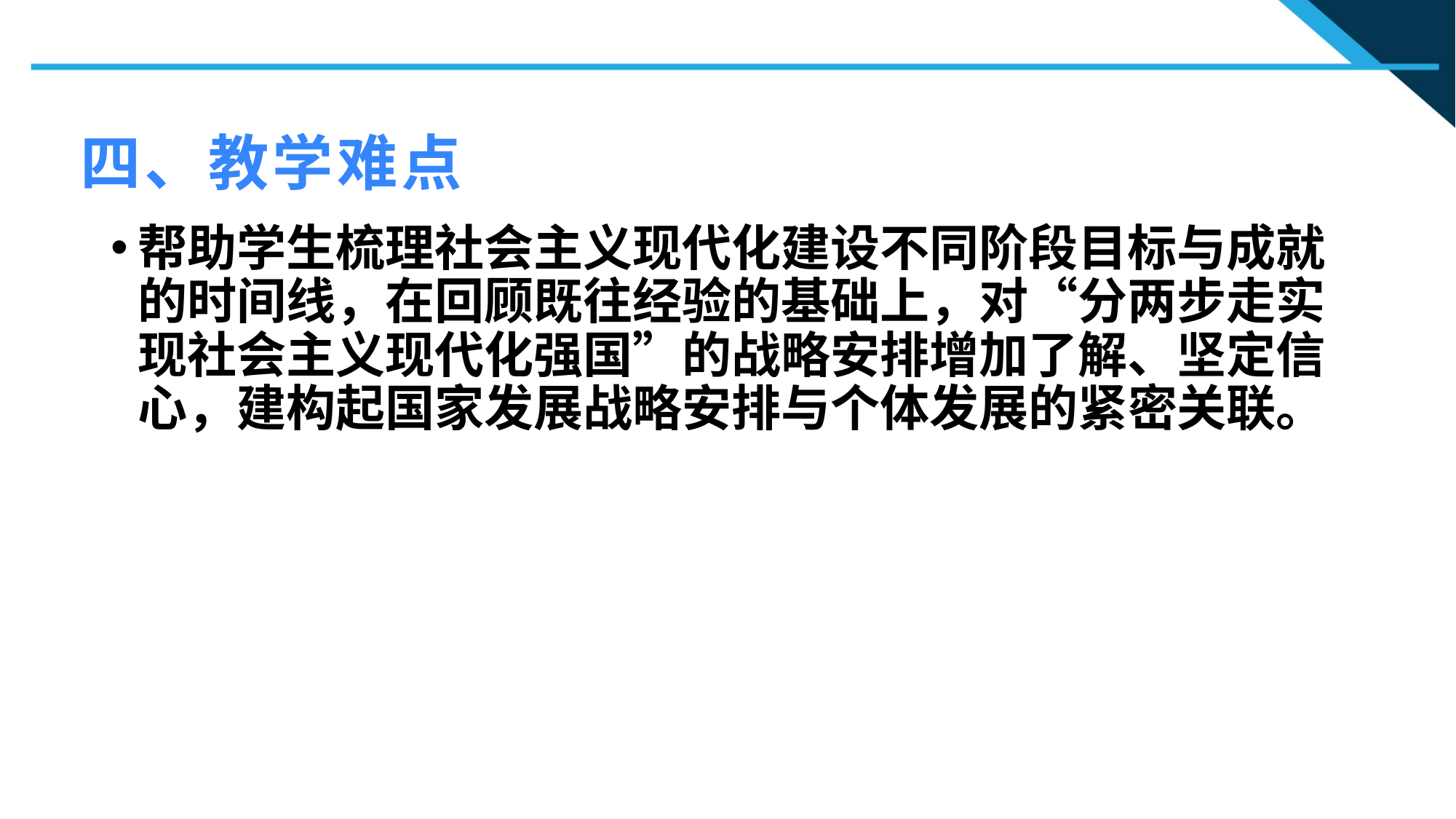

四、教学难点
帮助学生梳理社会主义现代化建设不同阶段目标与成就的时间线，在回顾既往经验的基础上，对“分两步走实现社会主义现代化强国”的战略安排增加了解、坚定信心，建构起国家发展战略安排与个体发展的紧密关联。